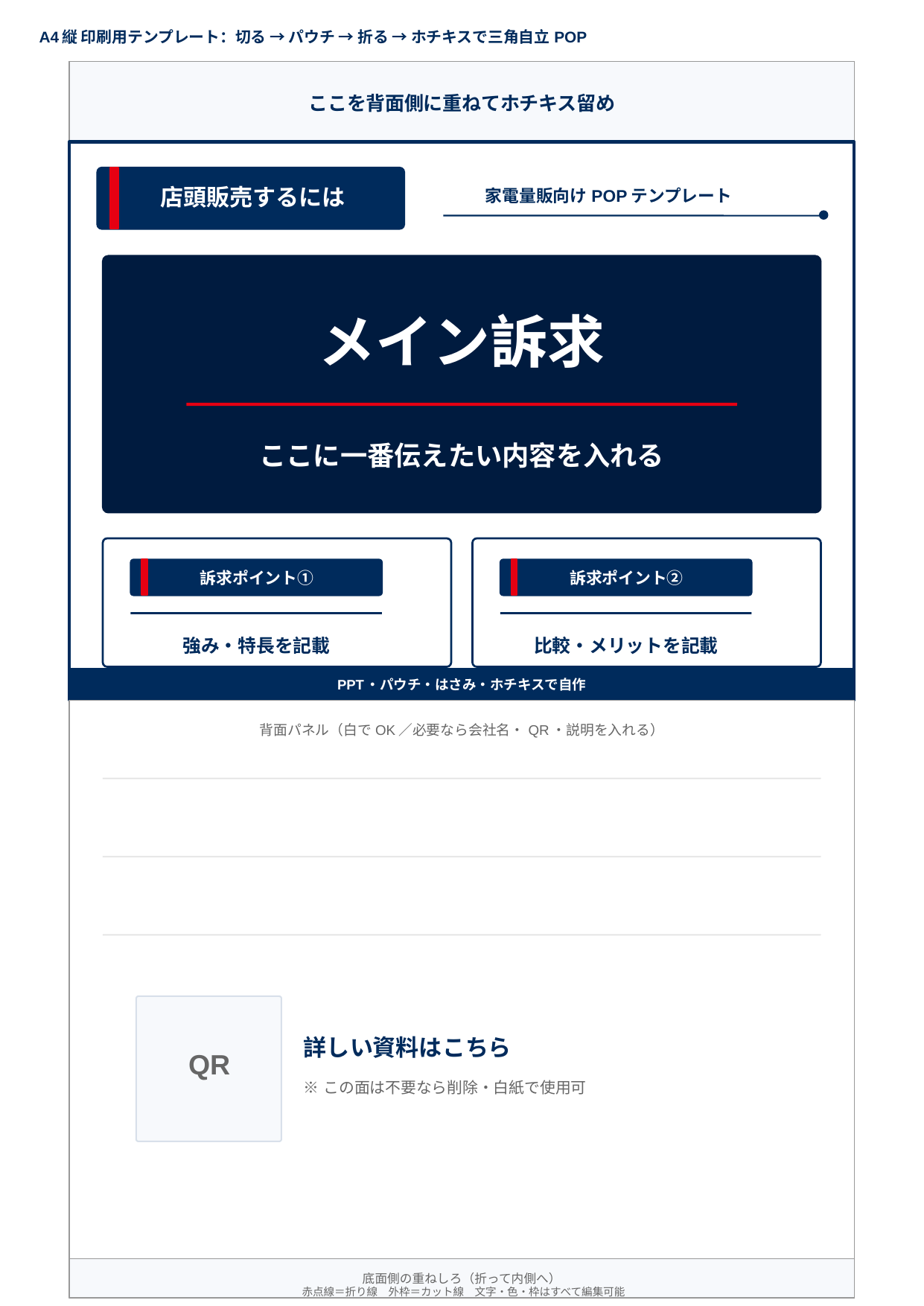

A4縦 印刷用テンプレート：切る → パウチ → 折る → ホチキスで三角自立POP

のりしろ / ホチキス留め
ここを背面側に重ねてホチキス留め
折り線

店頭販売するには
家電量販向けPOPテンプレート

メイン訴求

ここに一番伝えたい内容を入れる

訴求ポイント①
訴求ポイント②

強み・特長を記載
比較・メリットを記載

PPT・パウチ・はさみ・ホチキスで自作

背面パネル（白でOK／必要なら会社名・QR・説明を入れる）

詳しい資料はこちら
QR
※この面は不要なら削除・白紙で使用可

底面側の重ねしろ（折って内側へ）
赤点線＝折り線　外枠＝カット線　文字・色・枠はすべて編集可能